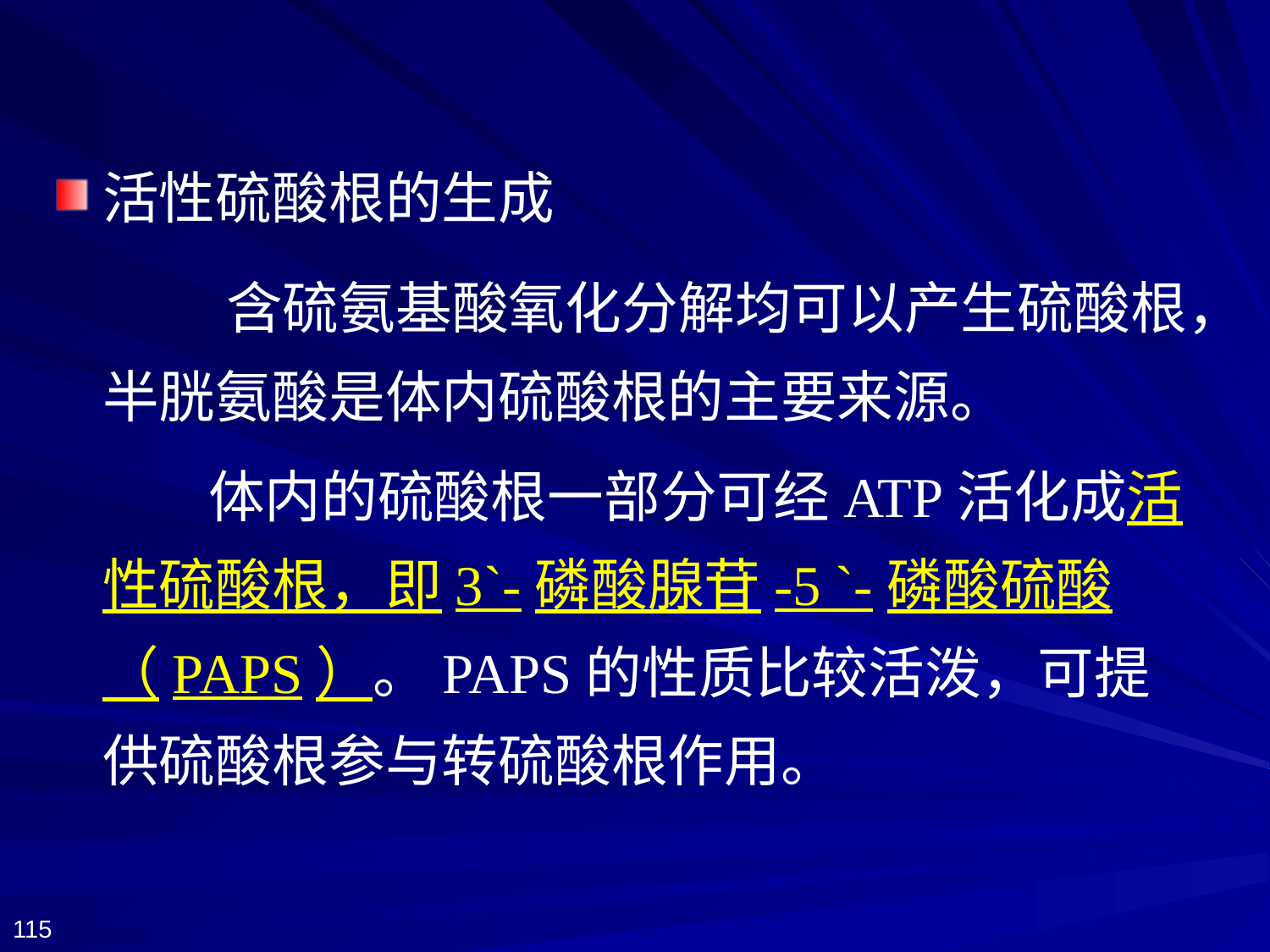

活性硫酸根的生成
           含硫氨基酸氧化分解均可以产生硫酸根，半胱氨酸是体内硫酸根的主要来源。
           体内的硫酸根一部分可经ATP活化成活性硫酸根，即3`-磷酸腺苷-5 `-磷酸硫酸（PAPS）。PAPS的性质比较活泼，可提供硫酸根参与转硫酸根作用。
115